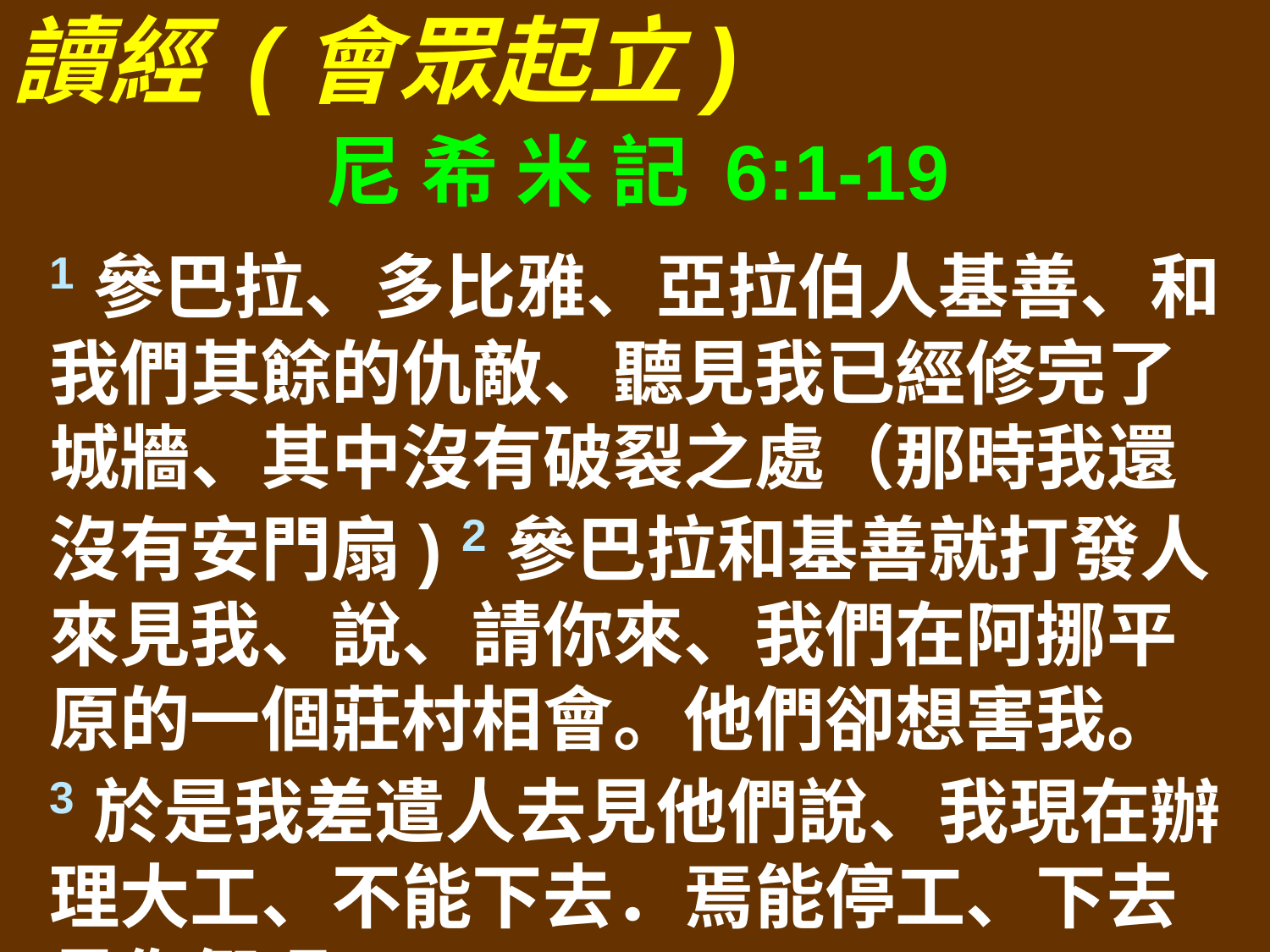

讀經 (會眾起立)
尼 希 米 記 6:1-19
1參巴拉、多比雅、亞拉伯人基善、和我們其餘的仇敵、聽見我已經修完了城牆、其中沒有破裂之處（那時我還沒有安門扇) 2參巴拉和基善就打發人來見我、說、請你來、我們在阿挪平原的一個莊村相會。他們卻想害我。 3於是我差遣人去見他們說、我現在辦理大工、不能下去．焉能停工、下去見你們呢。